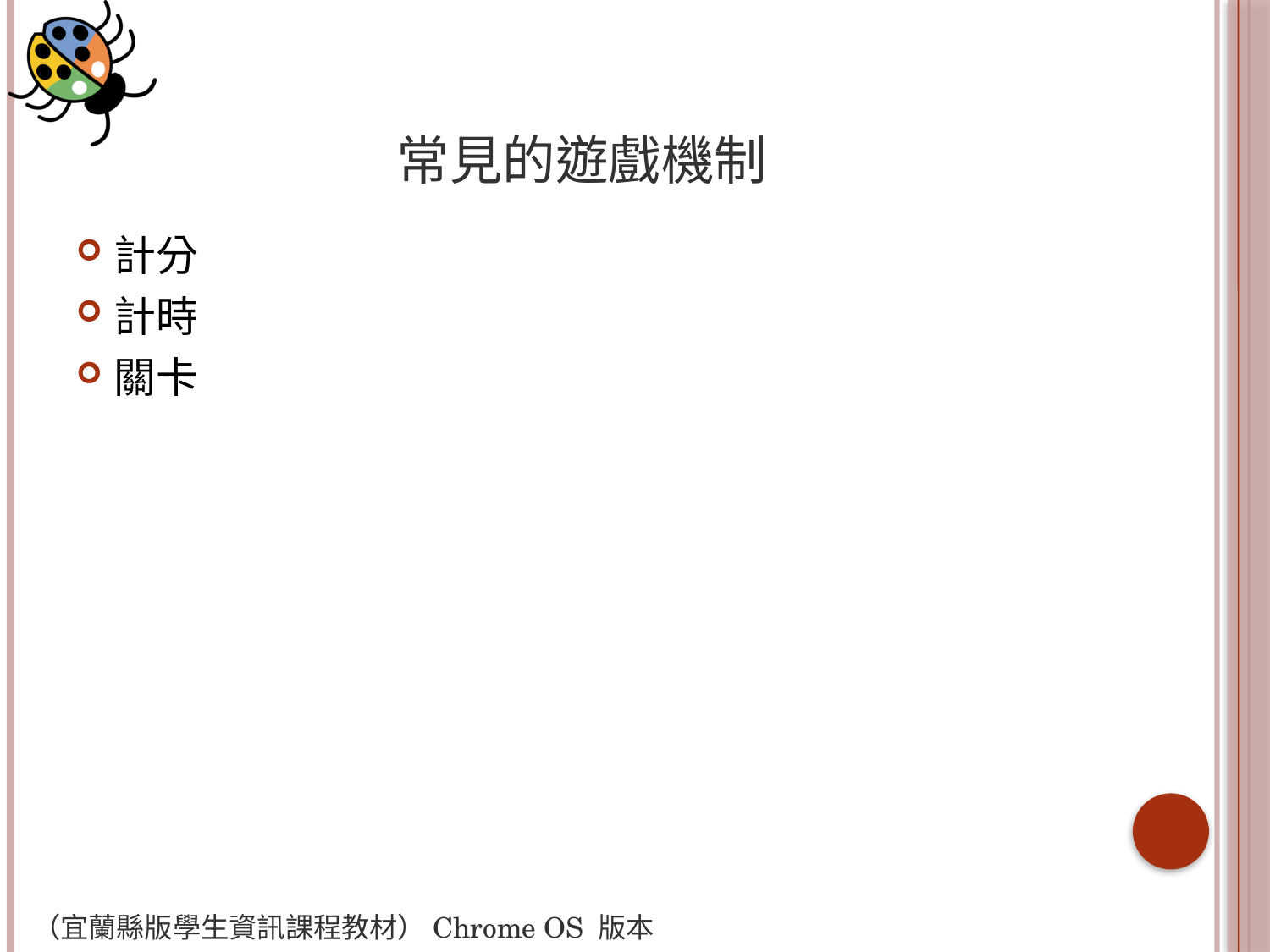

# 常見的遊戲機制
計分
計時
關卡

（宜蘭縣版學生資訊課程教材）Chrome OS 版本